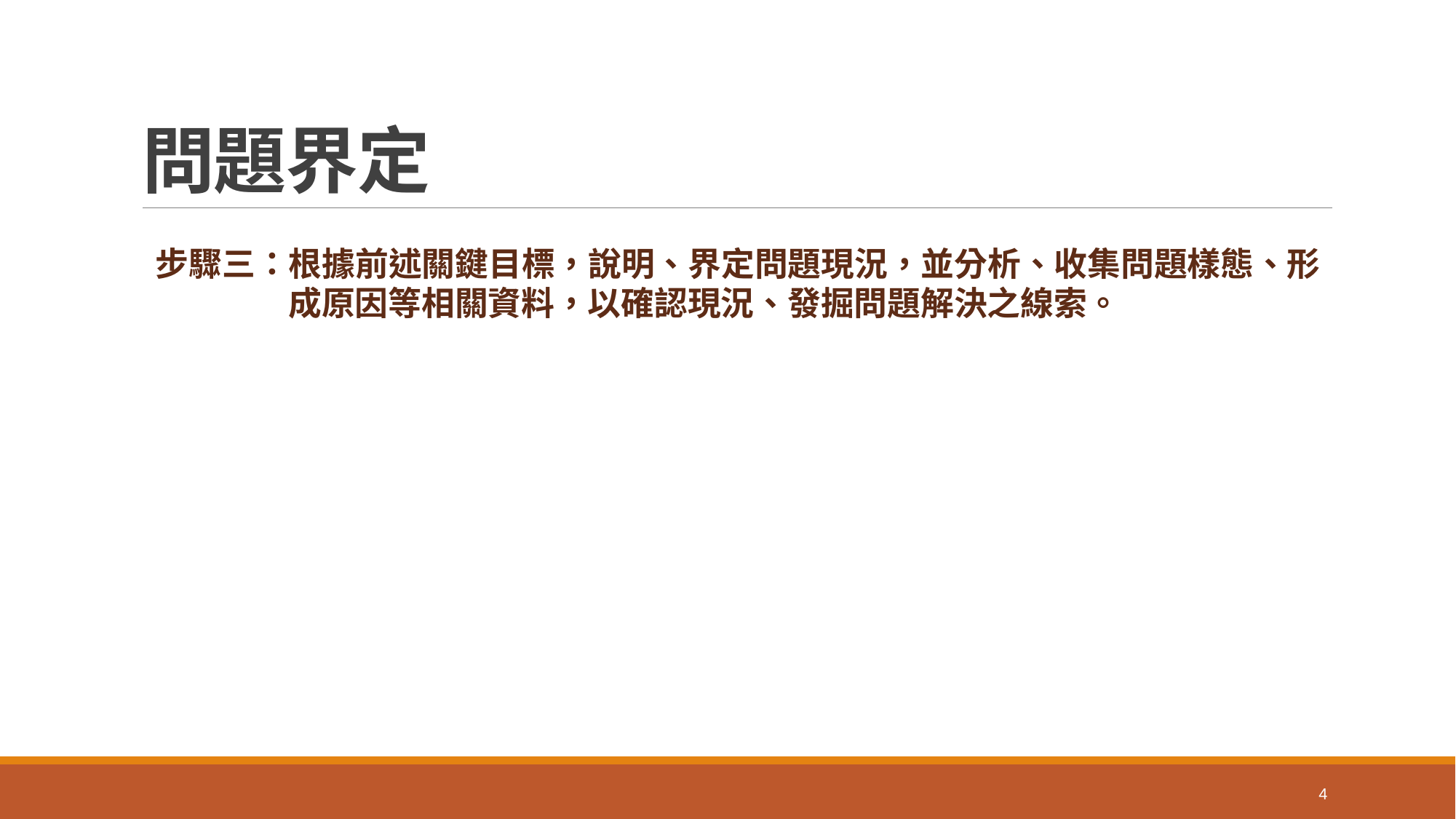

# 問題界定
步驟三：根據前述關鍵目標，說明、界定問題現況，並分析、收集問題樣態、形成原因等相關資料，以確認現況、發掘問題解決之線索。
4